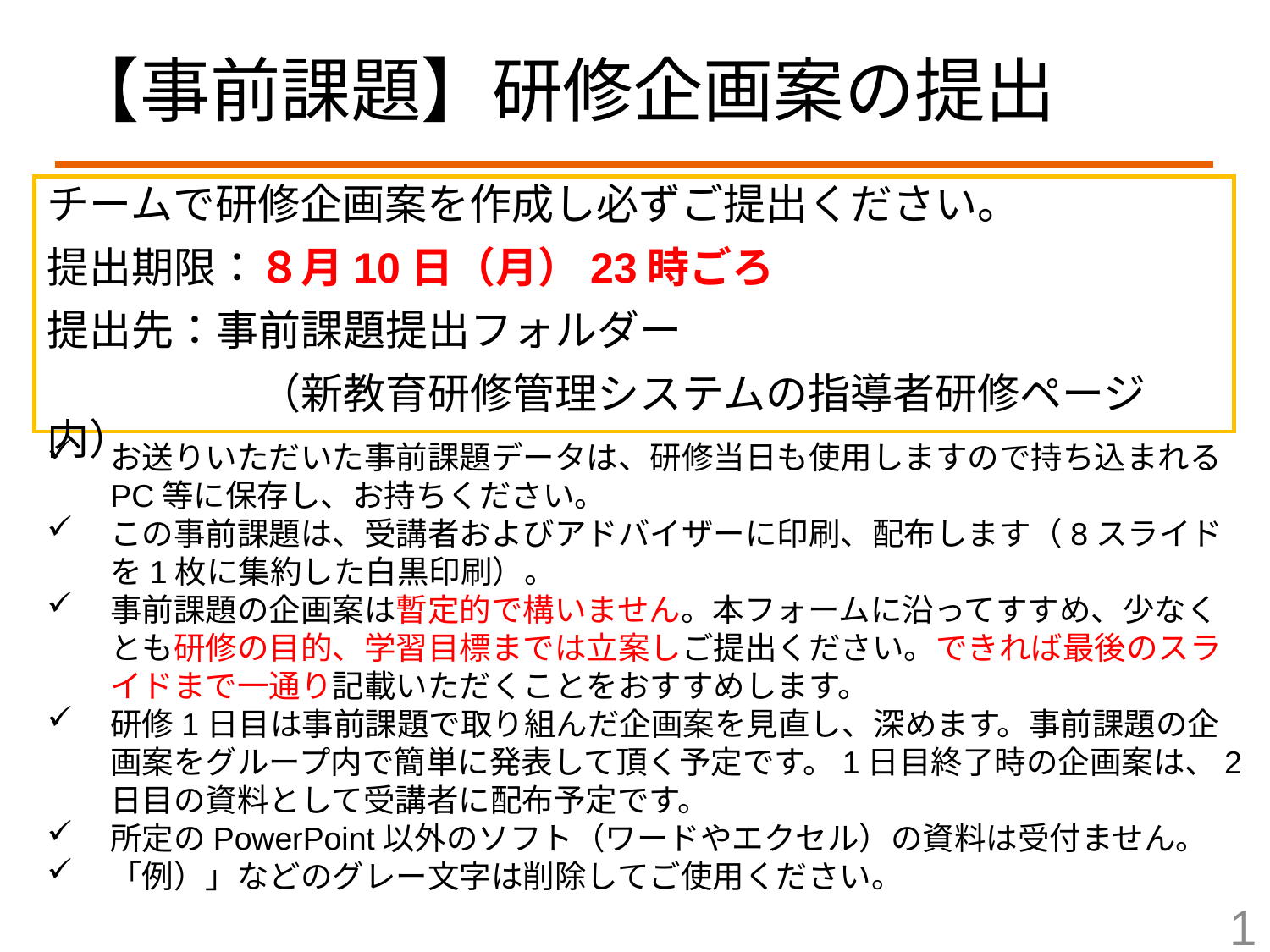

# 【事前課題】研修企画案の提出
チームで研修企画案を作成し必ずご提出ください。
提出期限：８月10日（月）23時ごろ
提出先：事前課題提出フォルダー
　　　　　（新教育研修管理システムの指導者研修ページ内）
お送りいただいた事前課題データは、研修当日も使用しますので持ち込まれるPC等に保存し、お持ちください。
この事前課題は、受講者およびアドバイザーに印刷、配布します（8スライドを1枚に集約した白黒印刷）。
事前課題の企画案は暫定的で構いません。本フォームに沿ってすすめ、少なくとも研修の目的、学習目標までは立案しご提出ください。できれば最後のスライドまで一通り記載いただくことをおすすめします。
研修1日目は事前課題で取り組んだ企画案を見直し、深めます。事前課題の企画案をグループ内で簡単に発表して頂く予定です。1日目終了時の企画案は、2日目の資料として受講者に配布予定です。
所定のPowerPoint以外のソフト（ワードやエクセル）の資料は受付ません。
「例）」などのグレー文字は削除してご使用ください。
1